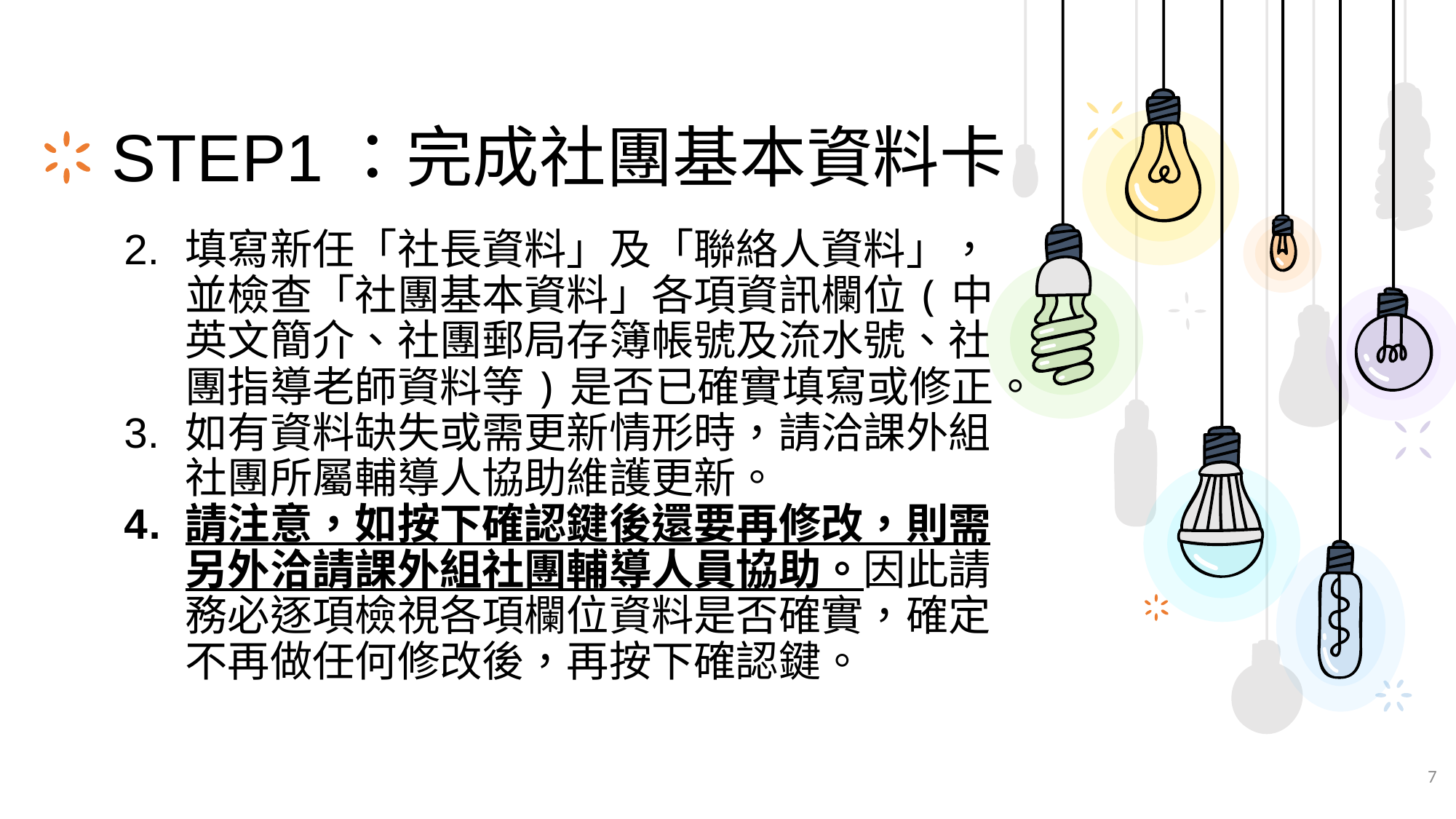

# STEP1：完成社團基本資料卡
填寫新任「社長資料」及「聯絡人資料」，並檢查「社團基本資料」各項資訊欄位(中英文簡介、社團郵局存簿帳號及流水號、社團指導老師資料等)是否已確實填寫或修正。
如有資料缺失或需更新情形時，請洽課外組社團所屬輔導人協助維護更新。
請注意，如按下確認鍵後還要再修改，則需另外洽請課外組社團輔導人員協助。因此請務必逐項檢視各項欄位資料是否確實，確定不再做任何修改後，再按下確認鍵。

7